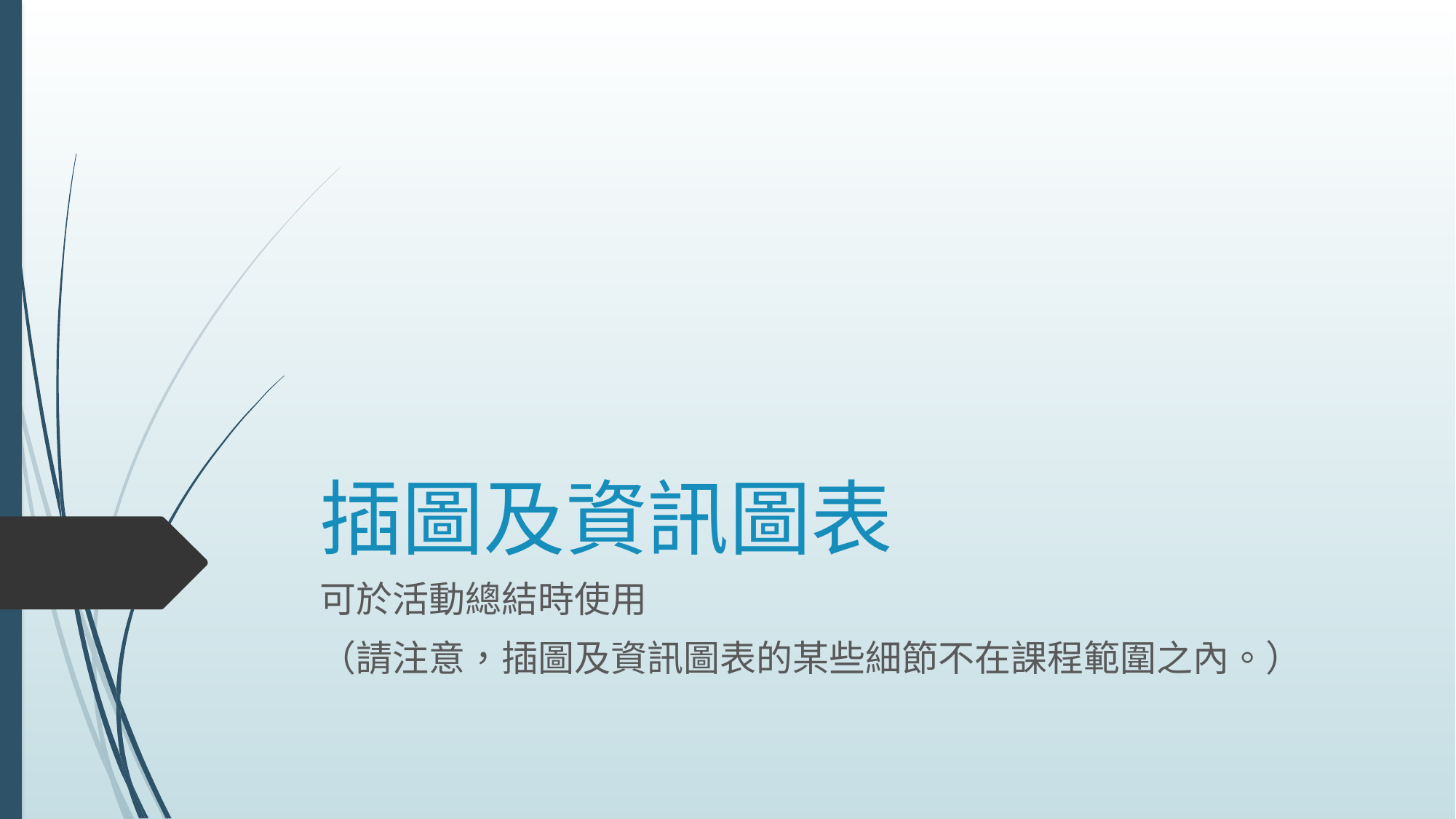

# 插圖及資訊圖表
可於活動總結時使用
（請注意，插圖及資訊圖表的某些細節不在課程範圍之內。）